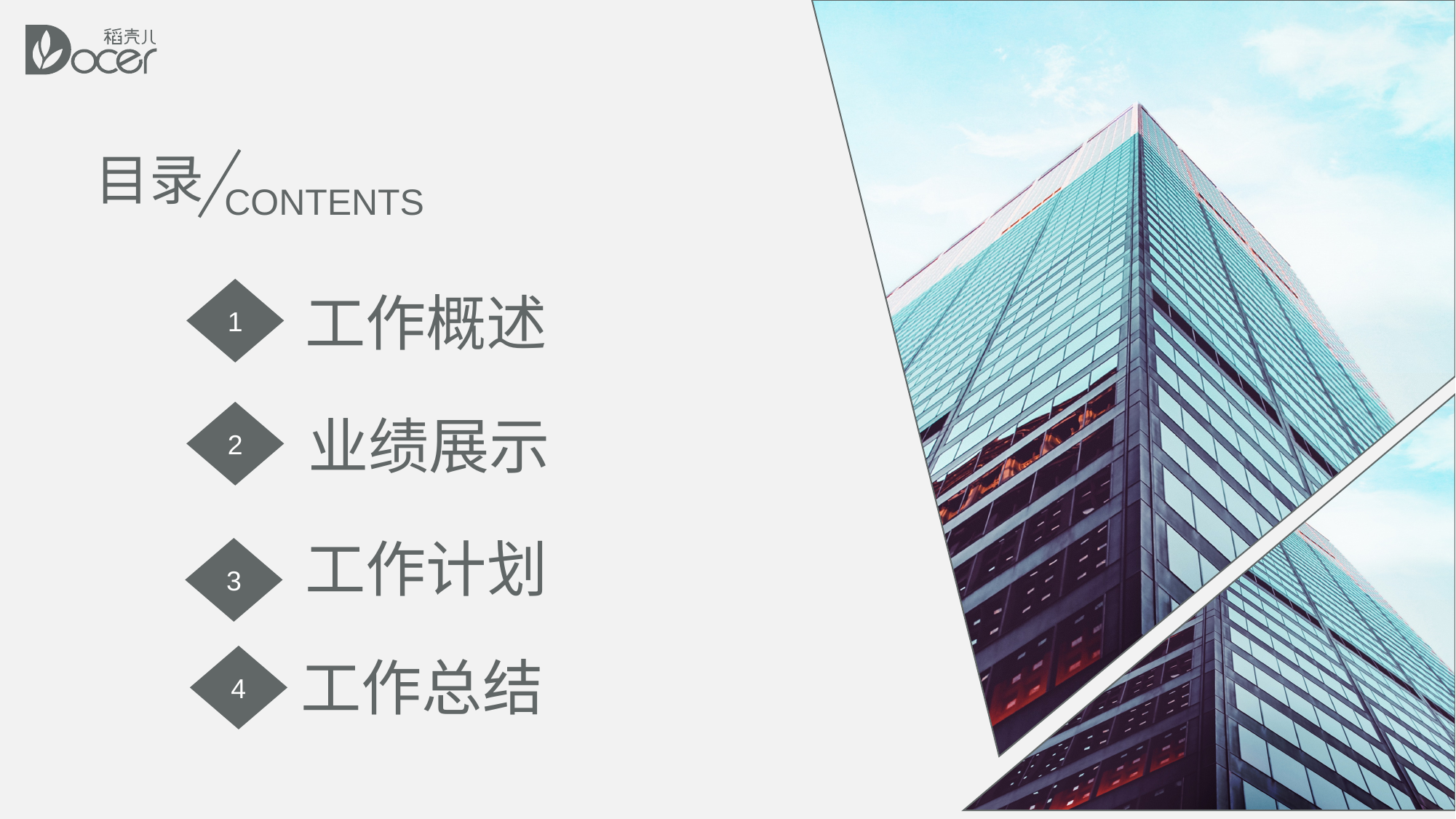

目录
CONTENTS
1
工作概述
2
业绩展示
工作计划
3
工作总结
4